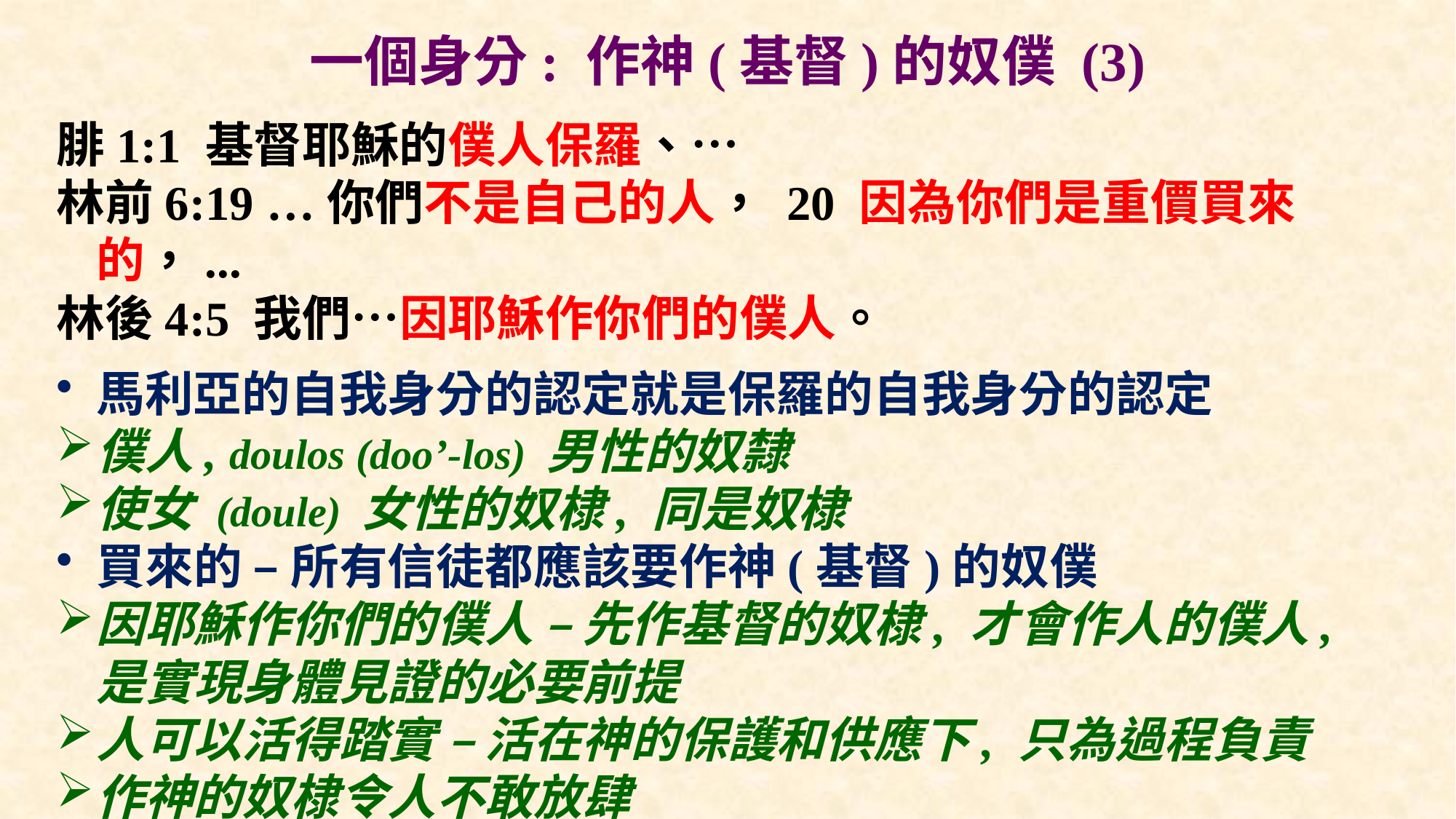

# 一個身分: 作神(基督)的奴僕 (3)
腓1:1 基督耶穌的僕人保羅、…
林前6:19 …你們不是自己的人， 20 因為你們是重價買來的，...
林後4:5 我們…因耶穌作你們的僕人。
馬利亞的自我身分的認定就是保羅的自我身分的認定
僕人, doulos (doo’-los) 男性的奴隸
使女 (doule) 女性的奴棣, 同是奴棣
買來的 – 所有信徒都應該要作神(基督)的奴僕
因耶穌作你們的僕人 – 先作基督的奴棣, 才會作人的僕人, 是實現身體見證的必要前提
人可以活得踏實 – 活在神的保護和供應下, 只為過程負責
作神的奴棣令人不敢放肆